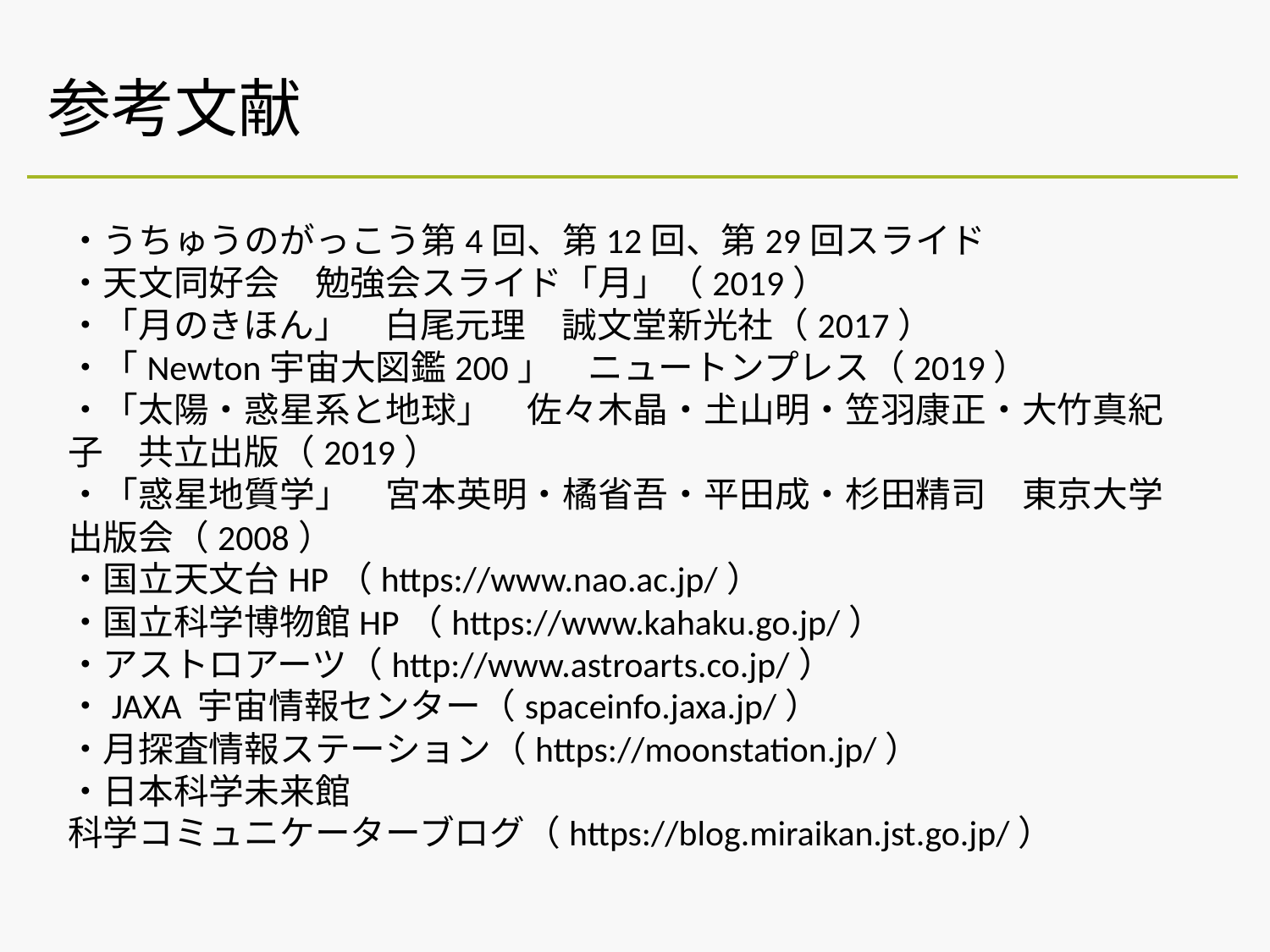

参考文献
・うちゅうのがっこう第4回、第12回、第29回スライド
・天文同好会　勉強会スライド「月」（2019）
・「月のきほん」　白尾元理　誠文堂新光社（2017）
・「Newton宇宙大図鑑200」　ニュートンプレス（2019）
・「太陽・惑星系と地球」　佐々木晶・𡈽山明・笠羽康正・大竹真紀子　共立出版（2019）
・「惑星地質学」　宮本英明・橘省吾・平田成・杉田精司　東京大学出版会（2008）
・国立天文台HP（https://www.nao.ac.jp/）
・国立科学博物館HP（https://www.kahaku.go.jp/）
・アストロアーツ（http://www.astroarts.co.jp/）
・JAXA 宇宙情報センター（spaceinfo.jaxa.jp/）
・月探査情報ステーション（https://moonstation.jp/）
・日本科学未来館　科学コミュニケーターブログ（https://blog.miraikan.jst.go.jp/）